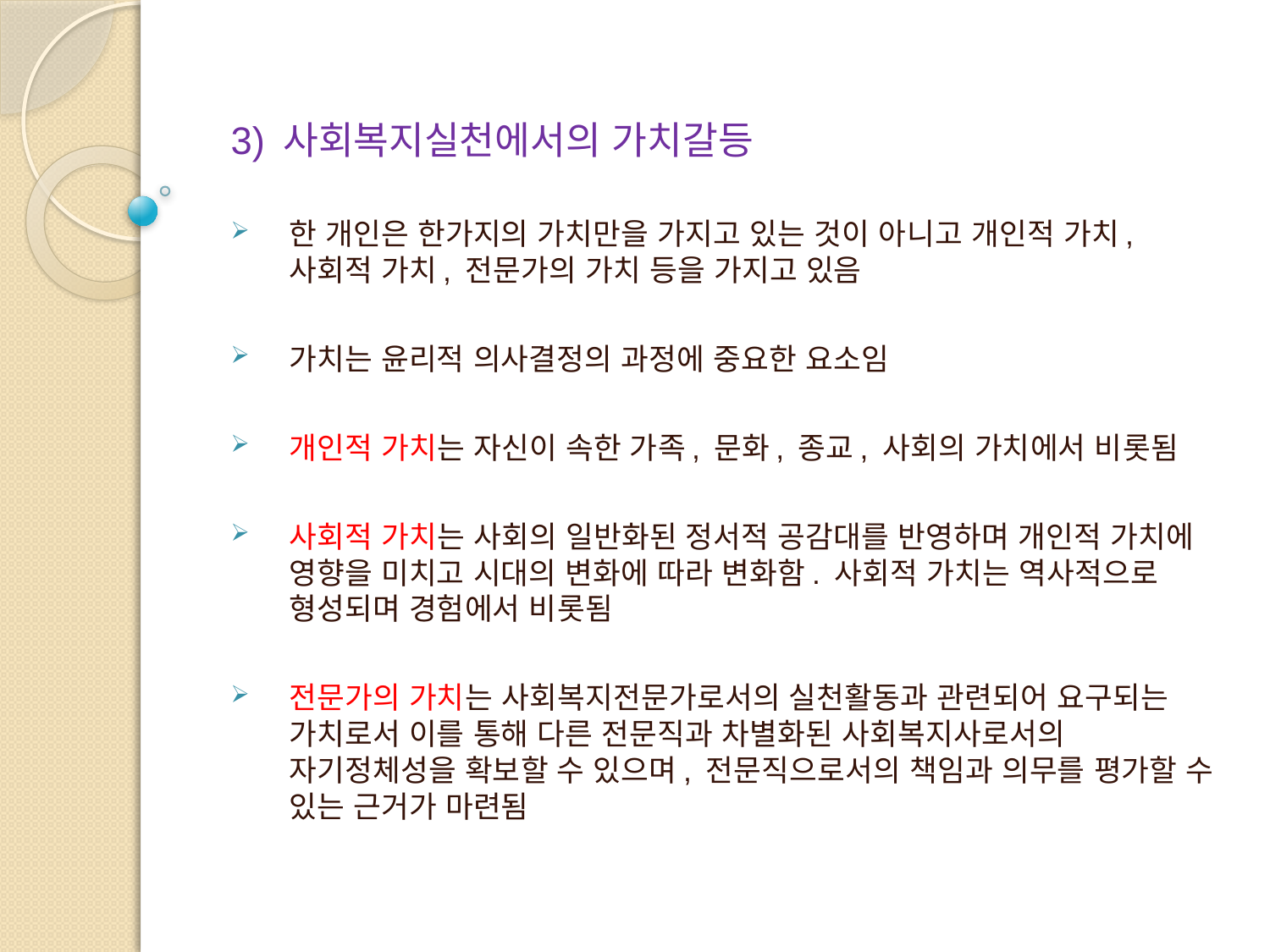

3) 사회복지실천에서의 가치갈등

한 개인은 한가지의 가치만을 가지고 있는 것이 아니고 개인적 가치, 사회적 가치, 전문가의 가치 등을 가지고 있음

가치는 윤리적 의사결정의 과정에 중요한 요소임

개인적 가치는 자신이 속한 가족, 문화, 종교, 사회의 가치에서 비롯됨

사회적 가치는 사회의 일반화된 정서적 공감대를 반영하며 개인적 가치에 영향을 미치고 시대의 변화에 따라 변화함. 사회적 가치는 역사적으로 형성되며 경험에서 비롯됨

전문가의 가치는 사회복지전문가로서의 실천활동과 관련되어 요구되는 가치로서 이를 통해 다른 전문직과 차별화된 사회복지사로서의 자기정체성을 확보할 수 있으며, 전문직으로서의 책임과 의무를 평가할 수 있는 근거가 마련됨